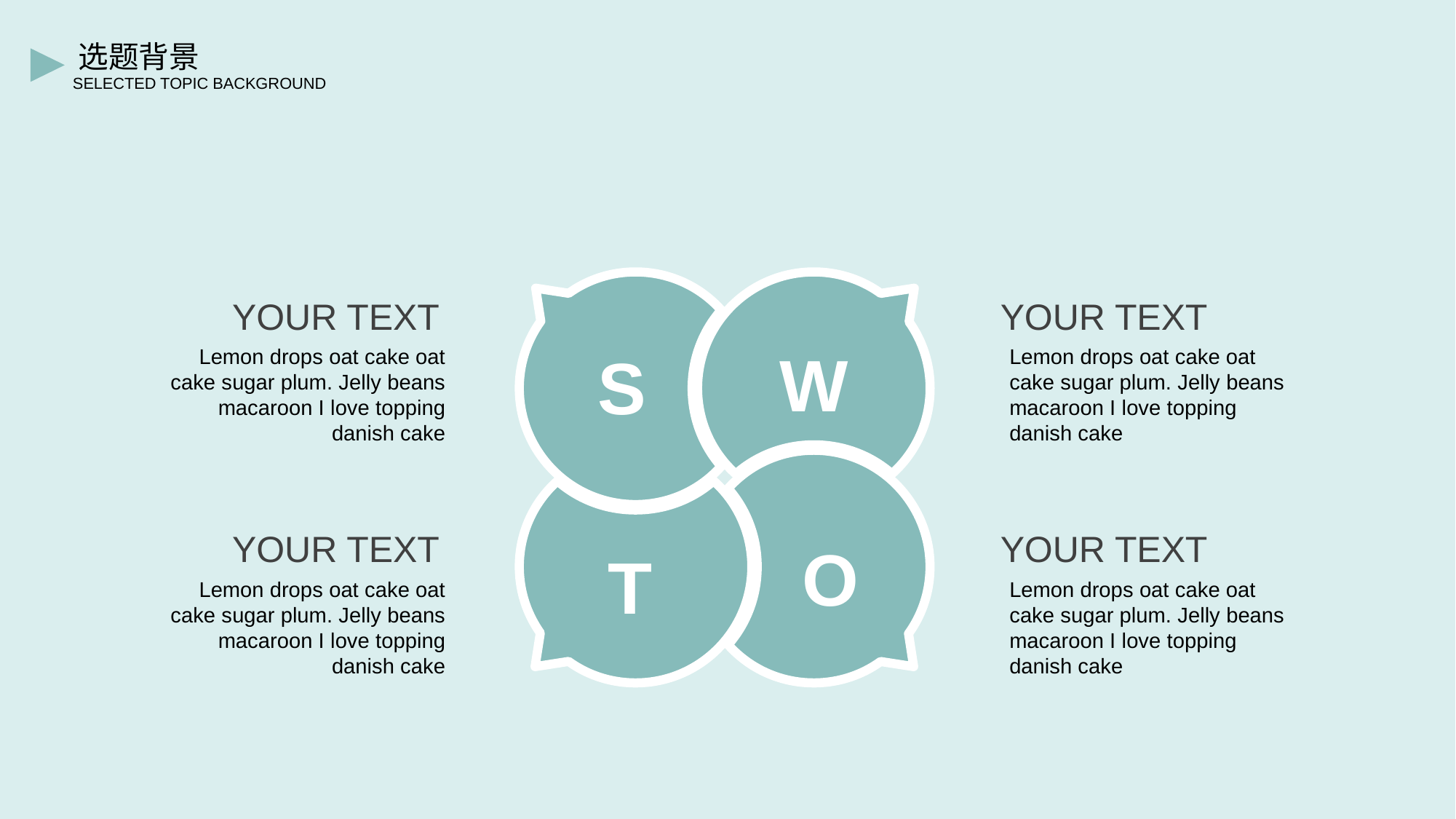

选题背景
SELECTED TOPIC BACKGROUND

W
S

O
T
 YOUR TEXT
Lemon drops oat cake oat cake sugar plum. Jelly beans macaroon I love topping danish cake
YOUR TEXT
Lemon drops oat cake oat cake sugar plum. Jelly beans macaroon I love topping danish cake
 YOUR TEXT
Lemon drops oat cake oat cake sugar plum. Jelly beans macaroon I love topping danish cake
YOUR TEXT
Lemon drops oat cake oat cake sugar plum. Jelly beans macaroon I love topping danish cake